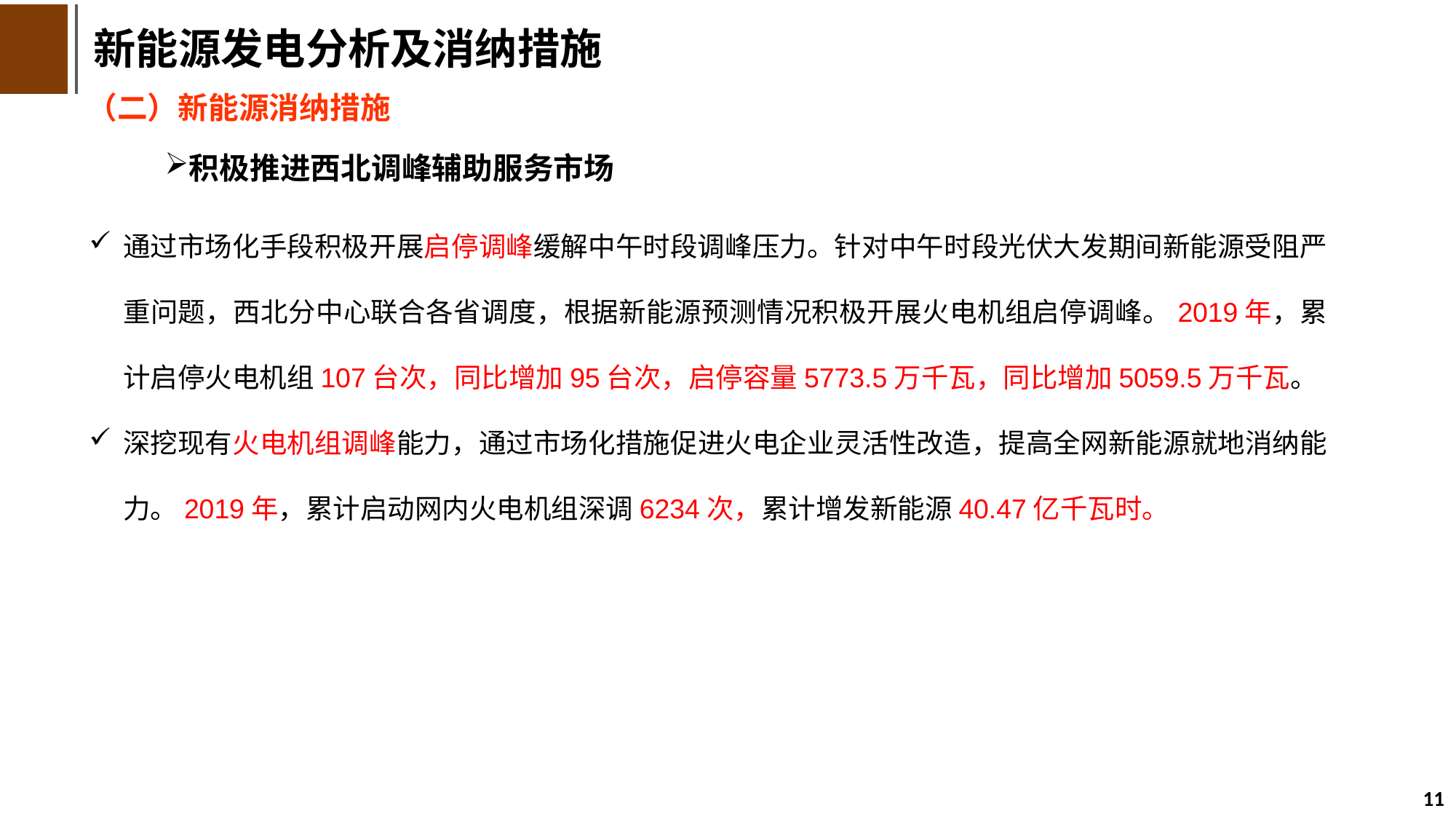

新能源发电分析及消纳措施
（二）新能源消纳措施
积极推进西北调峰辅助服务市场
通过市场化手段积极开展启停调峰缓解中午时段调峰压力。针对中午时段光伏大发期间新能源受阻严重问题，西北分中心联合各省调度，根据新能源预测情况积极开展火电机组启停调峰。2019年，累计启停火电机组107台次，同比增加95台次，启停容量5773.5万千瓦，同比增加5059.5万千瓦。
深挖现有火电机组调峰能力，通过市场化措施促进火电企业灵活性改造，提高全网新能源就地消纳能力。2019年，累计启动网内火电机组深调6234次，累计增发新能源40.47亿千瓦时。
11